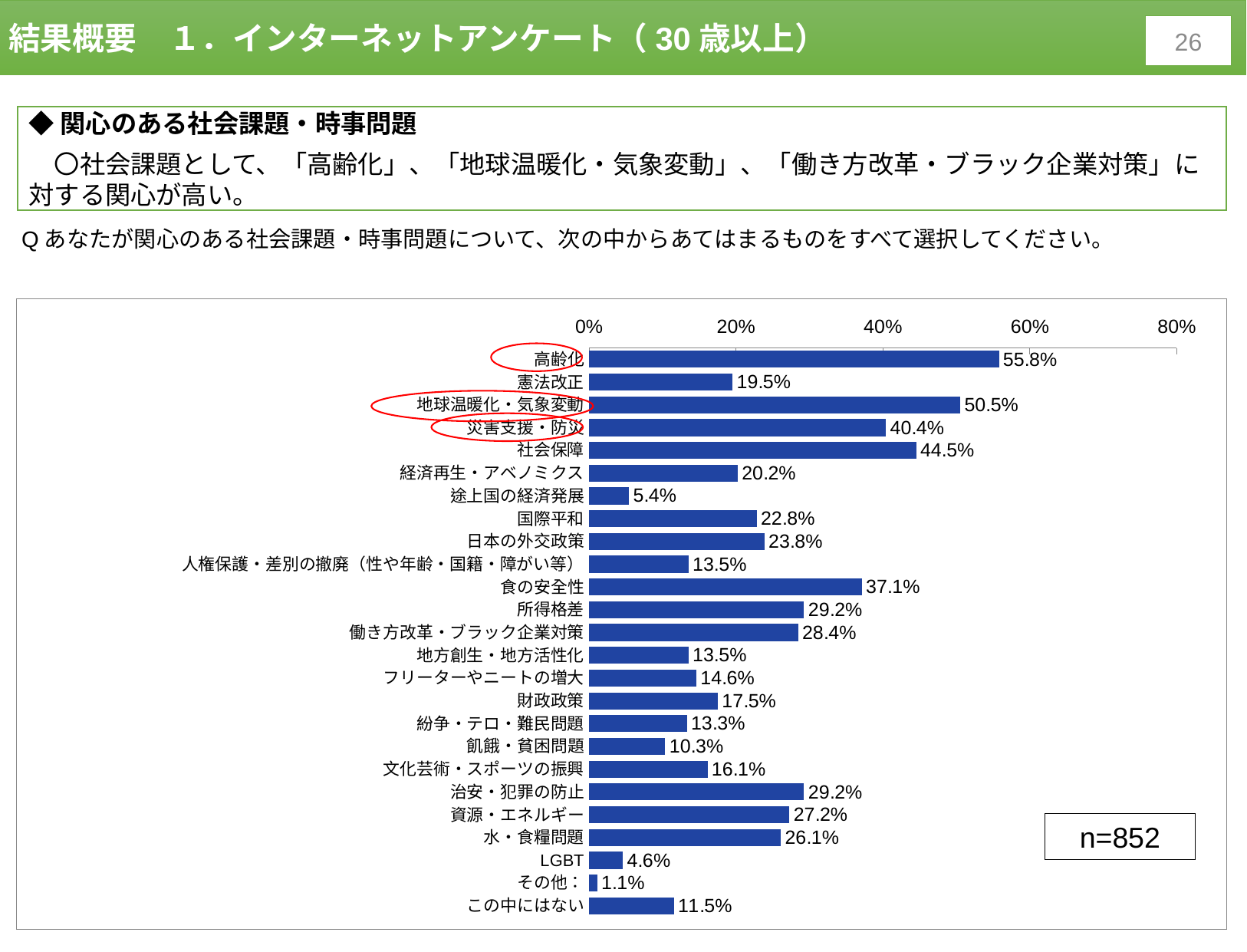

結果概要　１．インターネットアンケート（30歳以上）
26
◆関心のある社会課題・時事問題
　〇社会課題として、「高齢化」、「地球温暖化・気象変動」、「働き方改革・ブラック企業対策」に対する関心が高い。
Qあなたが関心のある社会課題・時事問題について、次の中からあてはまるものをすべて選択してください。

### Chart

| Category |  |
|---|---|
| 高齢化 | 0.5575117370892019 |
| 憲法改正 | 0.19483568075117372 |
| 地球温暖化・気象変動 | 0.5046948356807511 |
| 災害支援・防災 | 0.40375586854460094 |
| 社会保障 | 0.4448356807511737 |
| 経済再生・アベノミクス | 0.20187793427230047 |
| 途上国の経済発展 | 0.0539906103286385 |
| 国際平和 | 0.22769953051643194 |
| 日本の外交政策 | 0.23826291079812206 |
| 人権保護・差別の撤廃（性や年齢・国籍・障がい等） | 0.13497652582159625 |
| 食の安全性 | 0.37089201877934275 |
| 所得格差 | 0.29225352112676056 |
| 働き方改革・ブラック企業対策 | 0.284037558685446 |
| 地方創生・地方活性化 | 0.13497652582159625 |
| フリーターやニートの増大 | 0.14553990610328638 |
| 財政政策 | 0.17488262910798122 |
| 紛争・テロ・難民問題 | 0.13262910798122066 |
| 飢餓・貧困問題 | 0.10328638497652583 |
| 文化芸術・スポーツの振興 | 0.1607981220657277 |
| 治安・犯罪の防止 | 0.29225352112676056 |
| 資源・エネルギー | 0.27230046948356806 |
| 水・食糧問題 | 0.2605633802816901 |
| LGBT | 0.045774647887323945 |
| その他： | 0.01056338028169014 |
| この中にはない | 0.11502347417840375 |

n=852